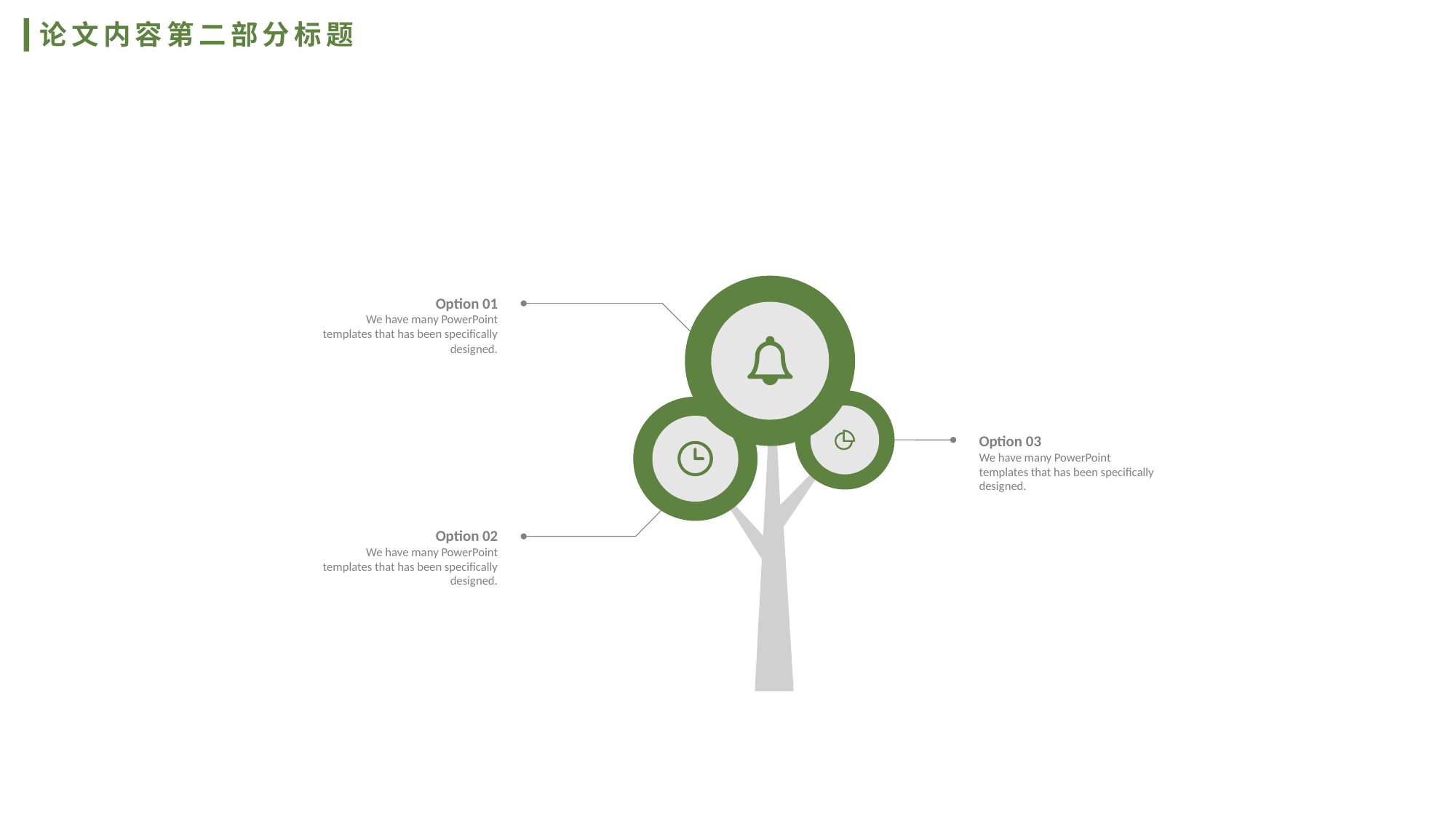

论文内容第二部分标题

Option 01
We have many PowerPoint templates that has been specifically designed.

Option 03
We have many PowerPoint templates that has been specifically designed.

Option 02
We have many PowerPoint templates that has been specifically designed.